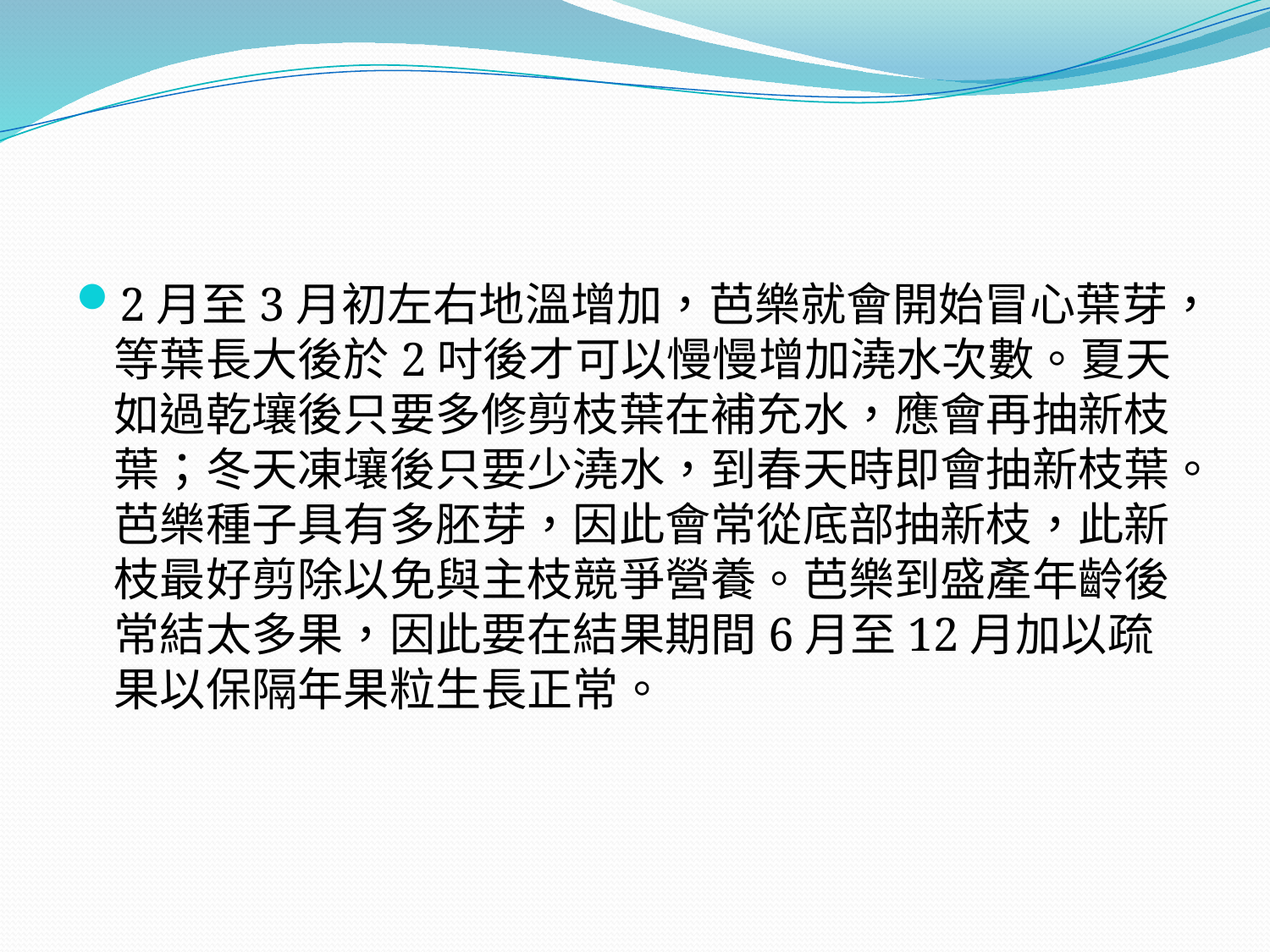

#
2月至3月初左右地溫增加，芭樂就會開始冒心葉芽，等葉長大後於2吋後才可以慢慢增加澆水次數。夏天如過乾壤後只要多修剪枝葉在補充水，應會再抽新枝葉；冬天凍壤後只要少澆水，到春天時即會抽新枝葉。芭樂種子具有多胚芽，因此會常從底部抽新枝，此新枝最好剪除以免與主枝競爭營養。芭樂到盛產年齡後常結太多果，因此要在結果期間6月至12月加以疏果以保隔年果粒生長正常。